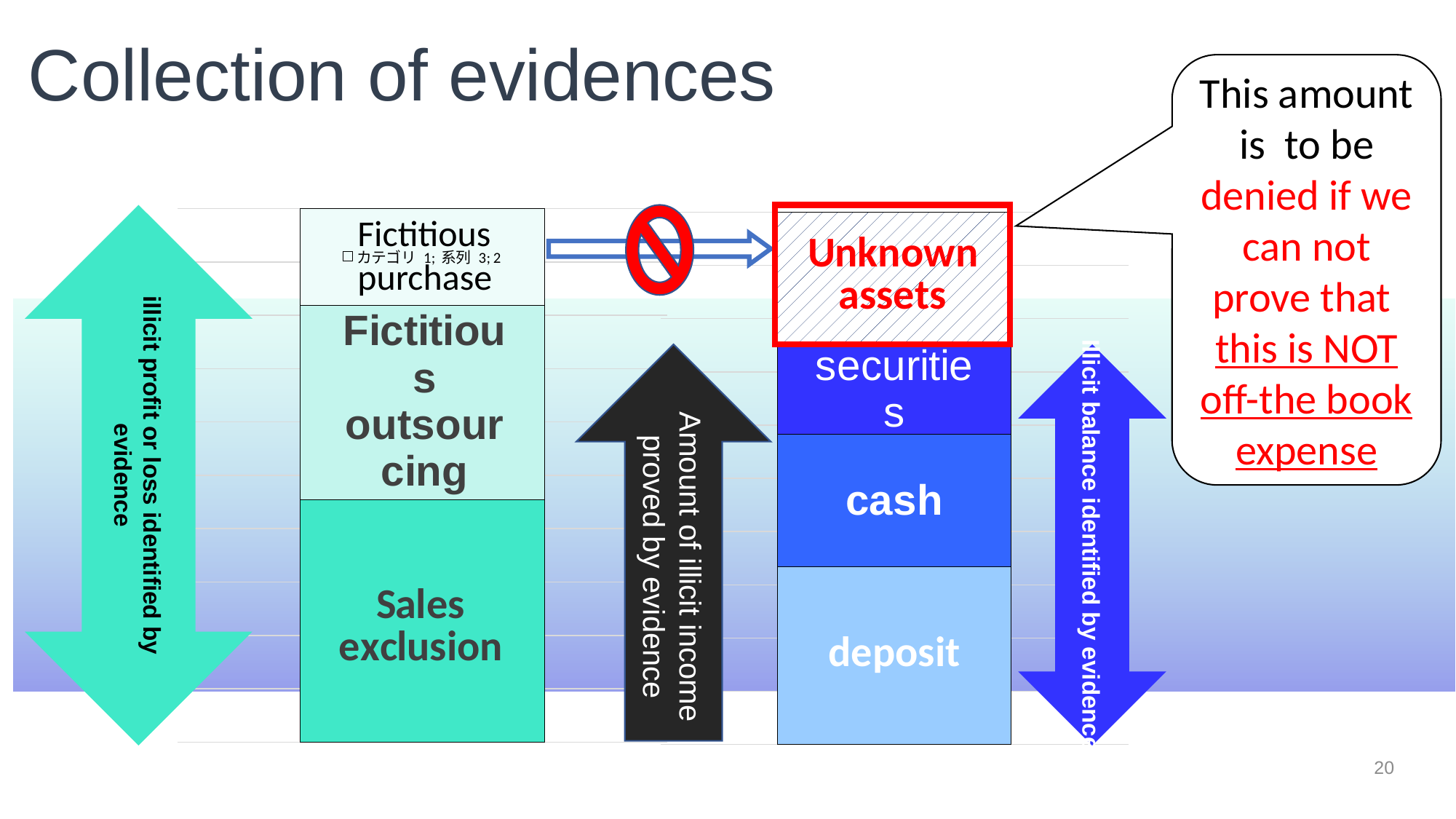

# Collection of evidences
This amount is  to be denied if we can not prove that
this is NOT off-the book expense

### Chart

| Category | 系列 1 | 系列 2 | 系列 3 | 系列 4 |
|---|---|---|---|---|
| カテゴリ 1 | 4.0 | 3.0 | 2.0 | 3.0 |

### Chart

| Category | 系列 1 | 系列 2 | 系列 3 |
|---|---|---|---|
| カテゴリ 1 | 5.0 | 4.0 | 2.0 |
illicit profit or loss identified by evidence
Illicit balance identified by evidence
Amount of illicit income proved by evidence
Fictitious
purchase

20